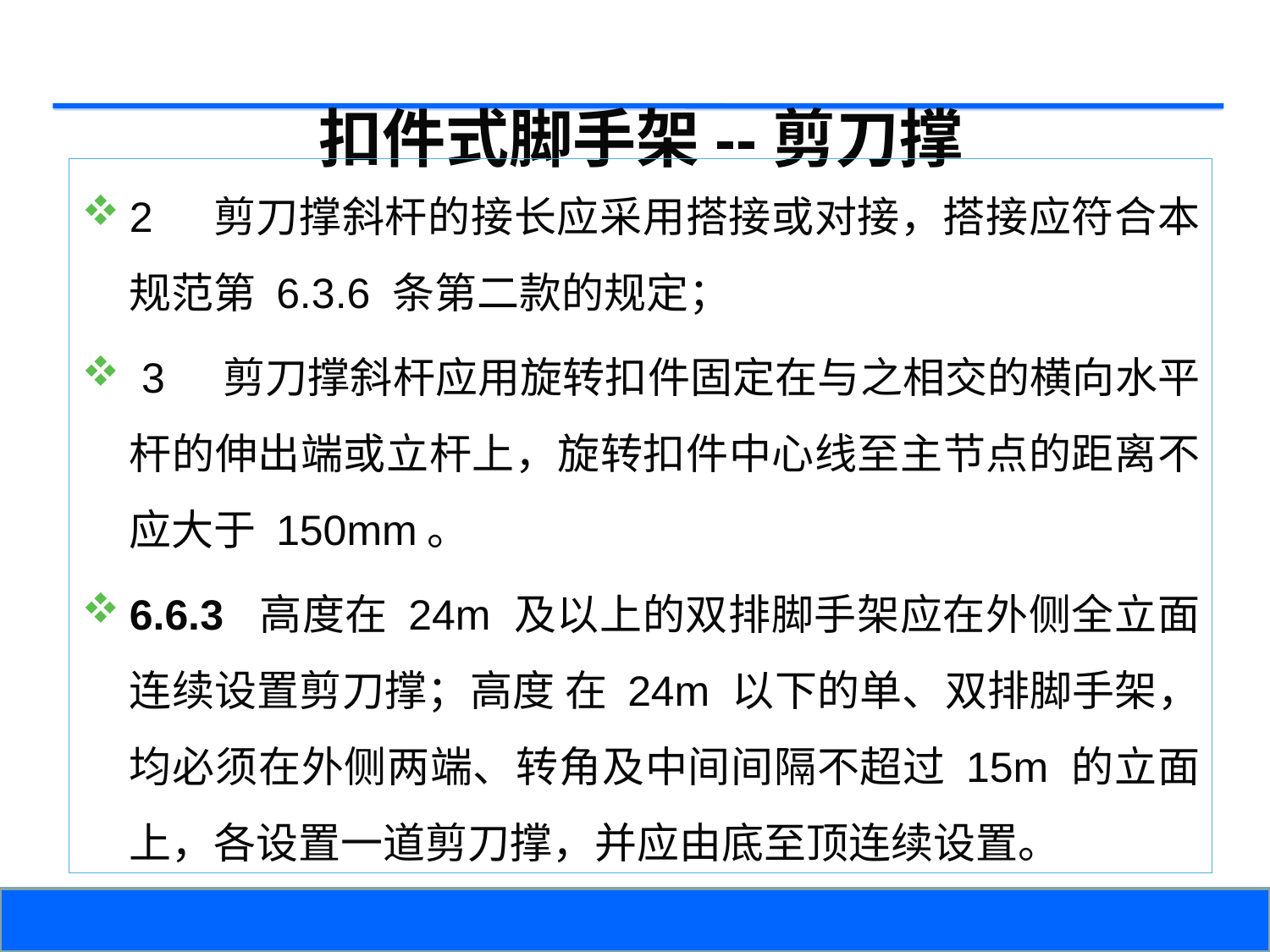

扣件式脚手架--剪刀撑
2    剪刀撑斜杆的接长应采用搭接或对接，搭接应符合本规范第 6.3.6 条第二款的规定；
 3    剪刀撑斜杆应用旋转扣件固定在与之相交的横向水平杆的伸出端或立杆上，旋转扣件中心线至主节点的距离不应大于 150mm。
6.6.3  高度在 24m 及以上的双排脚手架应在外侧全立面连续设置剪刀撑；高度 在 24m 以下的单、双排脚手架，均必须在外侧两端、转角及中间间隔不超过 15m 的立面上，各设置一道剪刀撑，并应由底至顶连续设置。